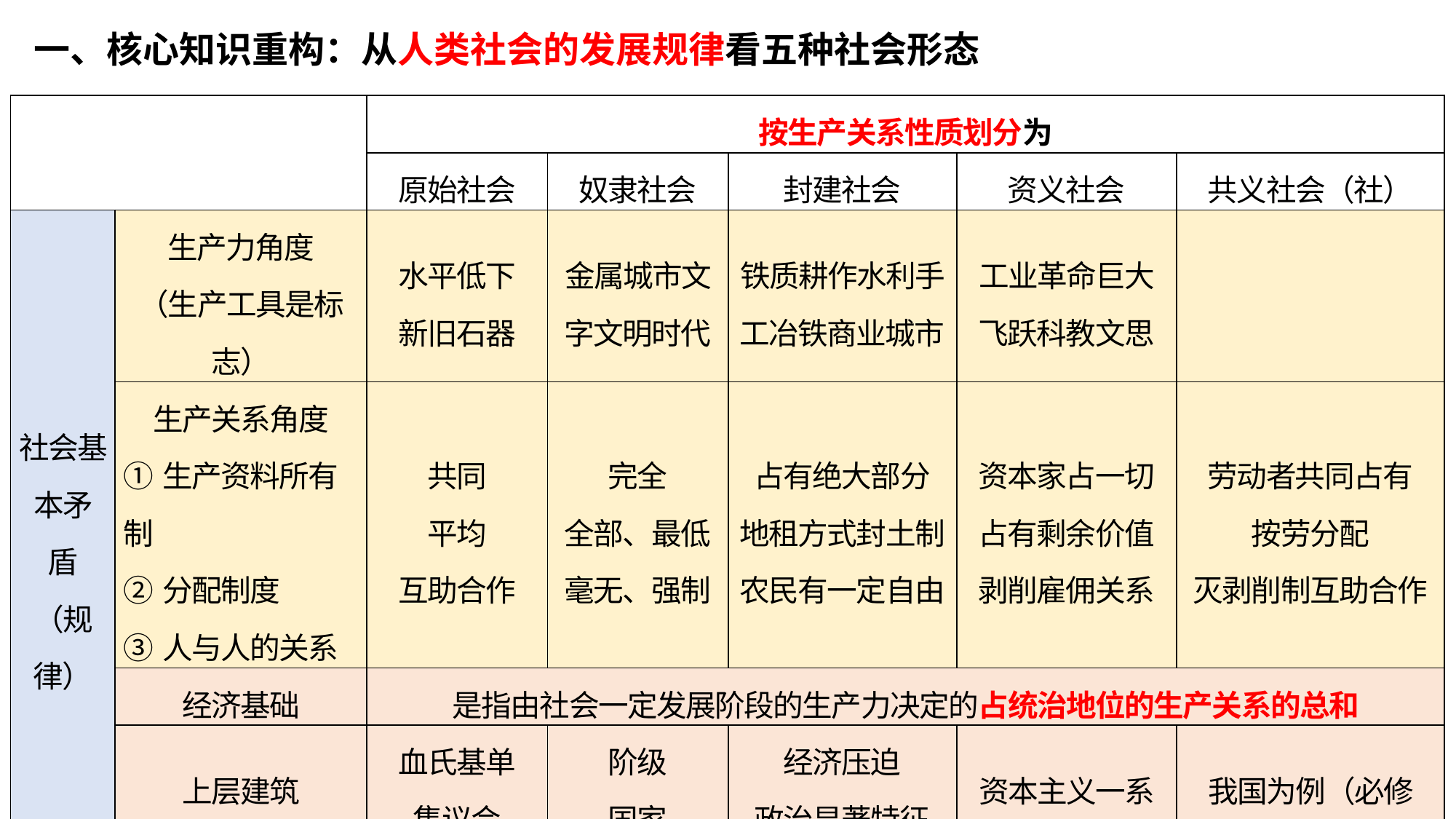

聿见思政统编新教材教学网 www.yjsz2020.cn 原创作品
一、核心知识重构：从人类社会的发展规律看五种社会形态

|  |  | 按生产关系性质划分为 |  |  |  |  |
| --- | --- | --- | --- | --- | --- | --- |
|  |  | 原始社会 | 奴隶社会 | 封建社会 | 资义社会 | 共义社会（社） |
| 社会基本矛盾 （规律） | 生产力角度 （生产工具是标志） | 水平低下 新旧石器 | 金属城市文字文明时代 | 铁质耕作水利手工冶铁商业城市 | 工业革命巨大飞跃科教文思 |  |
|  | 生产关系角度 ①生产资料所有制 ②分配制度 ③人与人的关系 | 共同 平均 互助合作 | 完全 全部、最低 毫无、强制 | 占有绝大部分 地租方式封土制 农民有一定自由 | 资本家占一切 占有剩余价值 剥削雇佣关系 | 劳动者共同占有 按劳分配 灭剥削制互助合作 |
|  | 经济基础 | 是指由社会一定发展阶段的生产力决定的占统治地位的生产关系的总和 |  |  |  |  |
|  | 上层建筑 （社会管理角度） | 血氏基单 集议会 成年共无特 | 阶级 国家 暴力机关 | 经济压迫 政治显著特征 思想钳制 | 资本主义一系列制度 | 我国为例（必修三） |
| 社会主要矛盾 |  | 人与自然 | 阶级矛盾 | 阶级矛盾 | 阶级矛盾 | 我国为例（三次） |
| 总趋势 |  | 前进的、上升的，发展的过程是曲折的 |  |  |  |  |